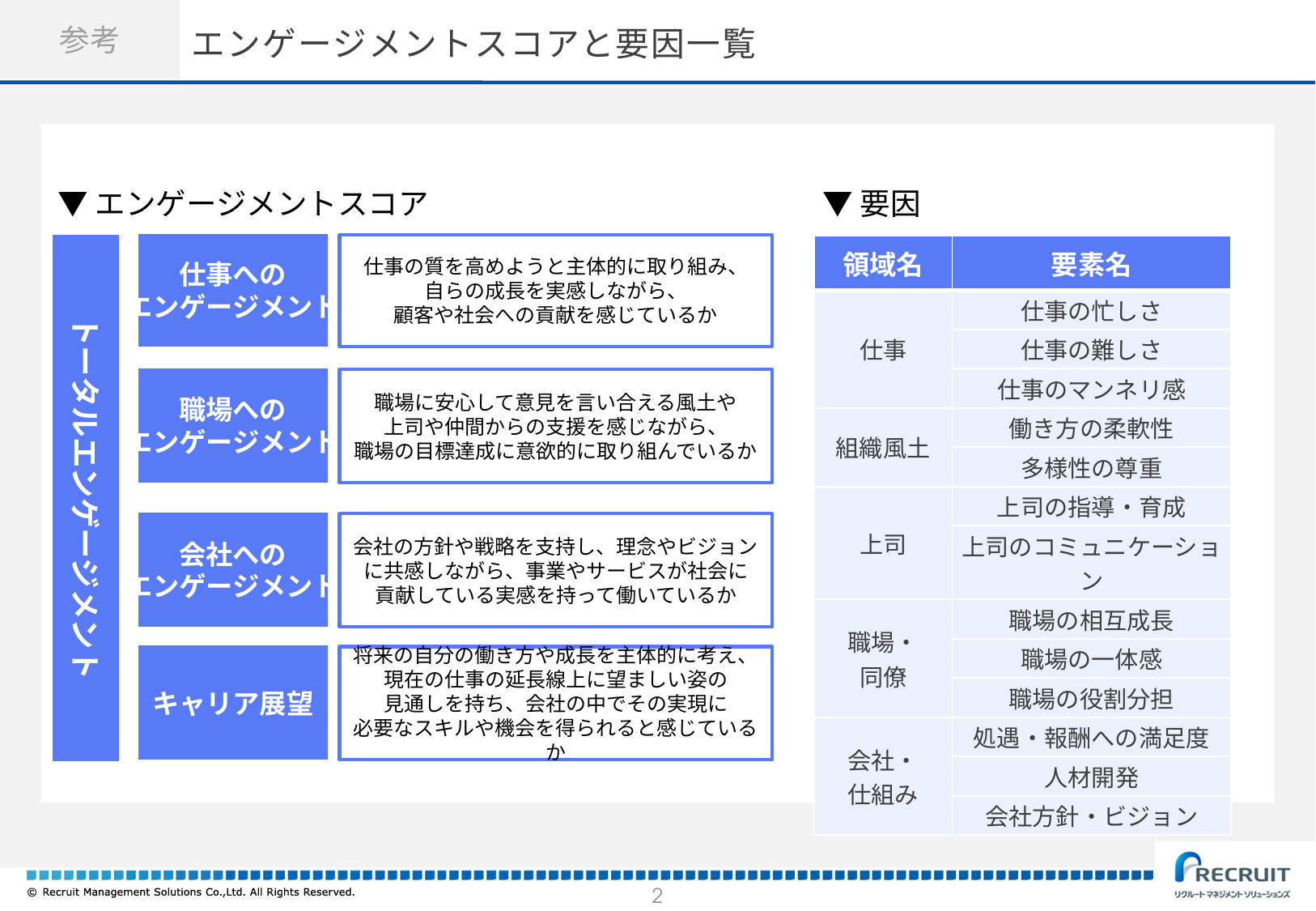

# エンゲージメントスコアと要因一覧
▼要因
▼エンゲージメントスコア
仕事への
エンゲージメント
仕事の質を高めようと主体的に取り組み、
自らの成長を実感しながら、
顧客や社会への貢献を感じているか
トータルエンゲージメント
職場への
エンゲージメント
職場に安心して意見を言い合える風土や
上司や仲間からの支援を感じながら、
職場の目標達成に意欲的に取り組んでいるか
会社への
エンゲージメント
会社の方針や戦略を支持し、理念やビジョンに共感しながら、事業やサービスが社会に
貢献している実感を持って働いているか
キャリア展望
将来の自分の働き方や成長を主体的に考え、
現在の仕事の延長線上に望ましい姿の
見通しを持ち、会社の中でその実現に
必要なスキルや機会を得られると感じているか
| 領域名 | 要素名 |
| --- | --- |
| 仕事 | 仕事の忙しさ |
|  | 仕事の難しさ |
|  | 仕事のマンネリ感 |
| 組織風土 | 働き方の柔軟性 |
|  | 多様性の尊重 |
| 上司 | 上司の指導・育成 |
|  | 上司のコミュニケーション |
| 職場・ 同僚 | 職場の相互成長 |
|  | 職場の一体感 |
|  | 職場の役割分担 |
| 会社・ 仕組み | 処遇・報酬への満足度 |
|  | 人材開発 |
|  | 会社方針・ビジョン |
2